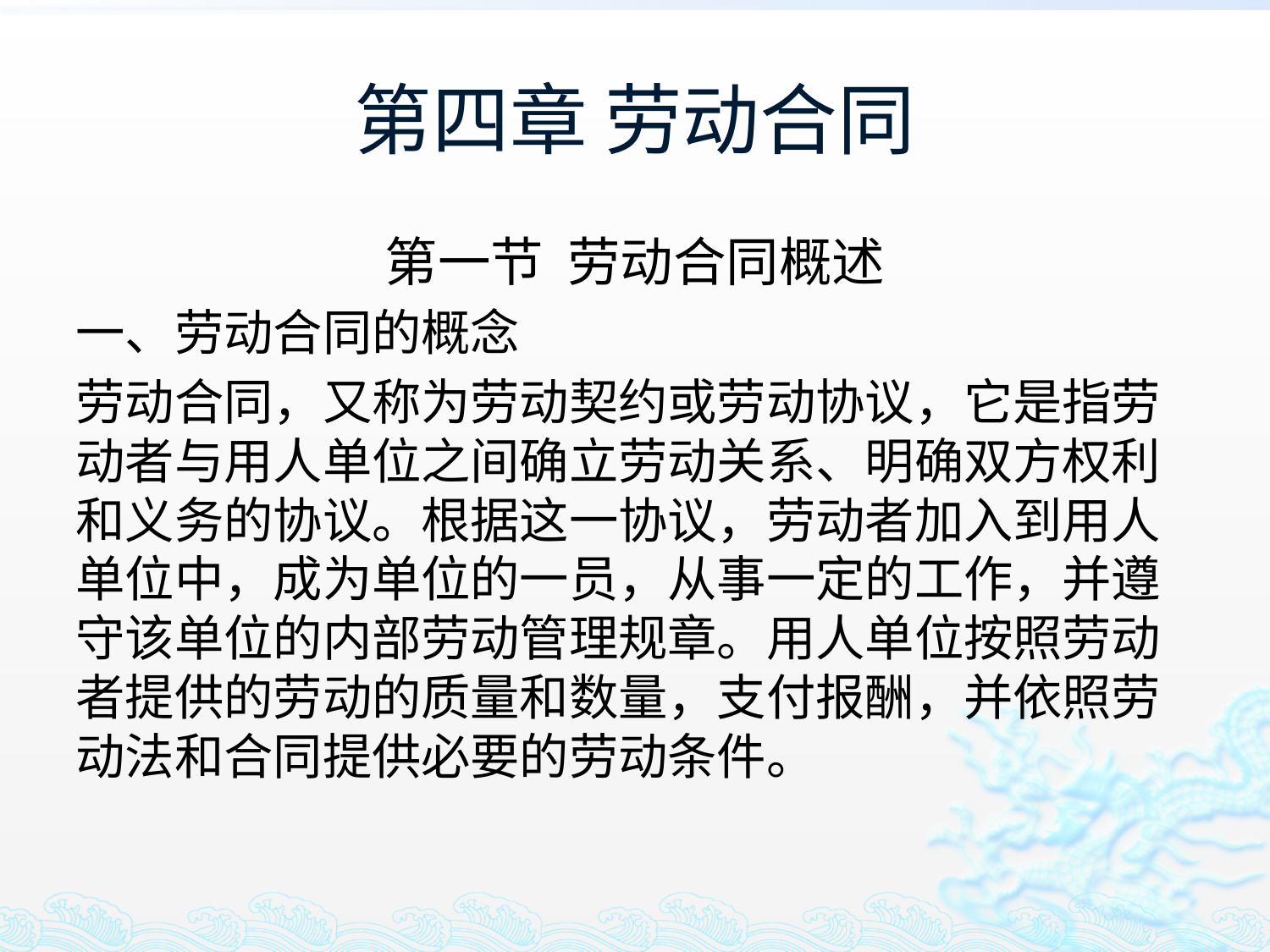

# 第四章 劳动合同
第一节  劳动合同概述
一、劳动合同的概念
劳动合同，又称为劳动契约或劳动协议，它是指劳动者与用人单位之间确立劳动关系、明确双方权利和义务的协议。根据这一协议，劳动者加入到用人单位中，成为单位的一员，从事一定的工作，并遵守该单位的内部劳动管理规章。用人单位按照劳动者提供的劳动的质量和数量，支付报酬，并依照劳动法和合同提供必要的劳动条件。